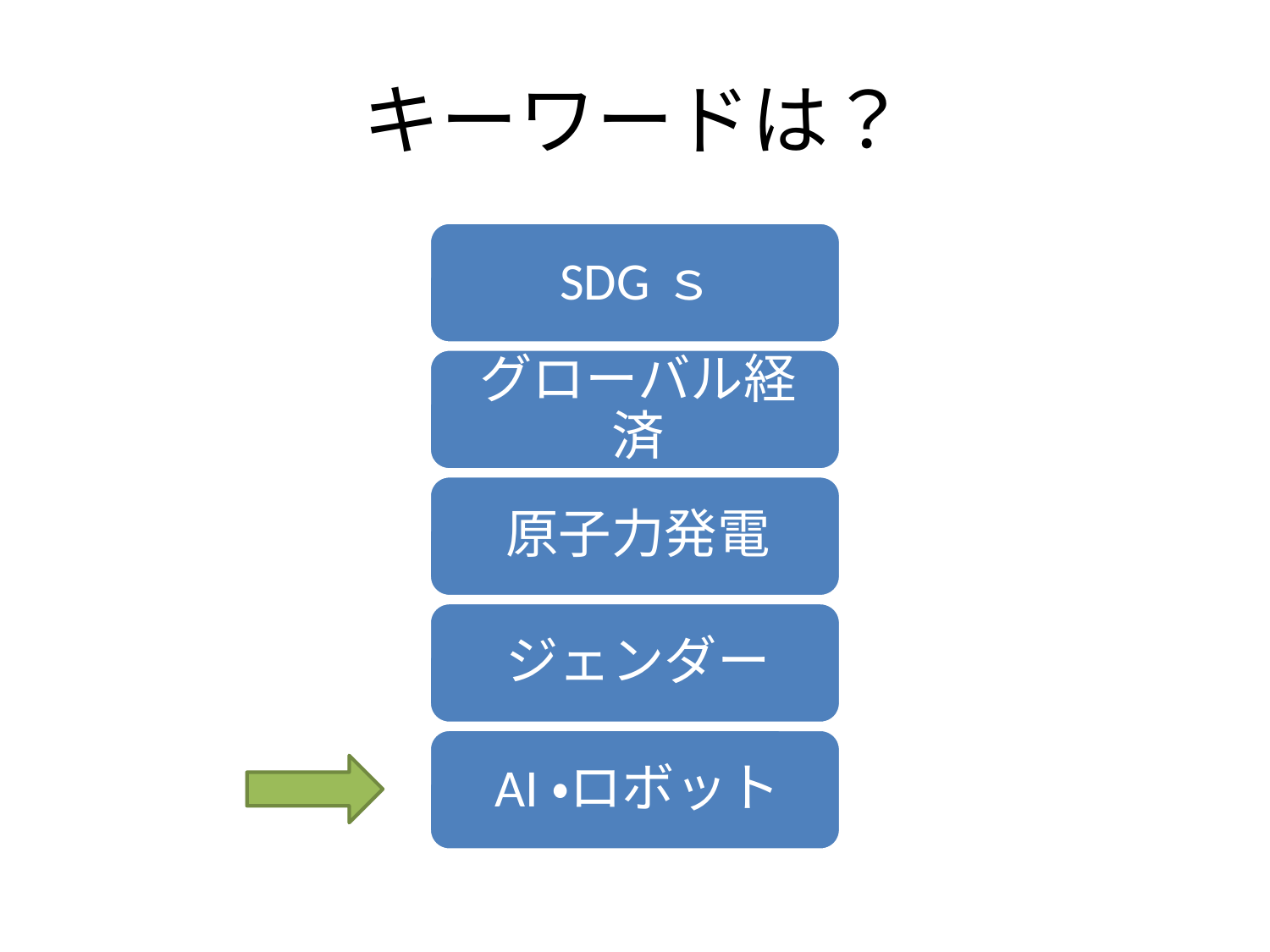

# キーワードは？
SDGｓ
グローバル経済
原子力発電
ジェンダー
AI・ロボット